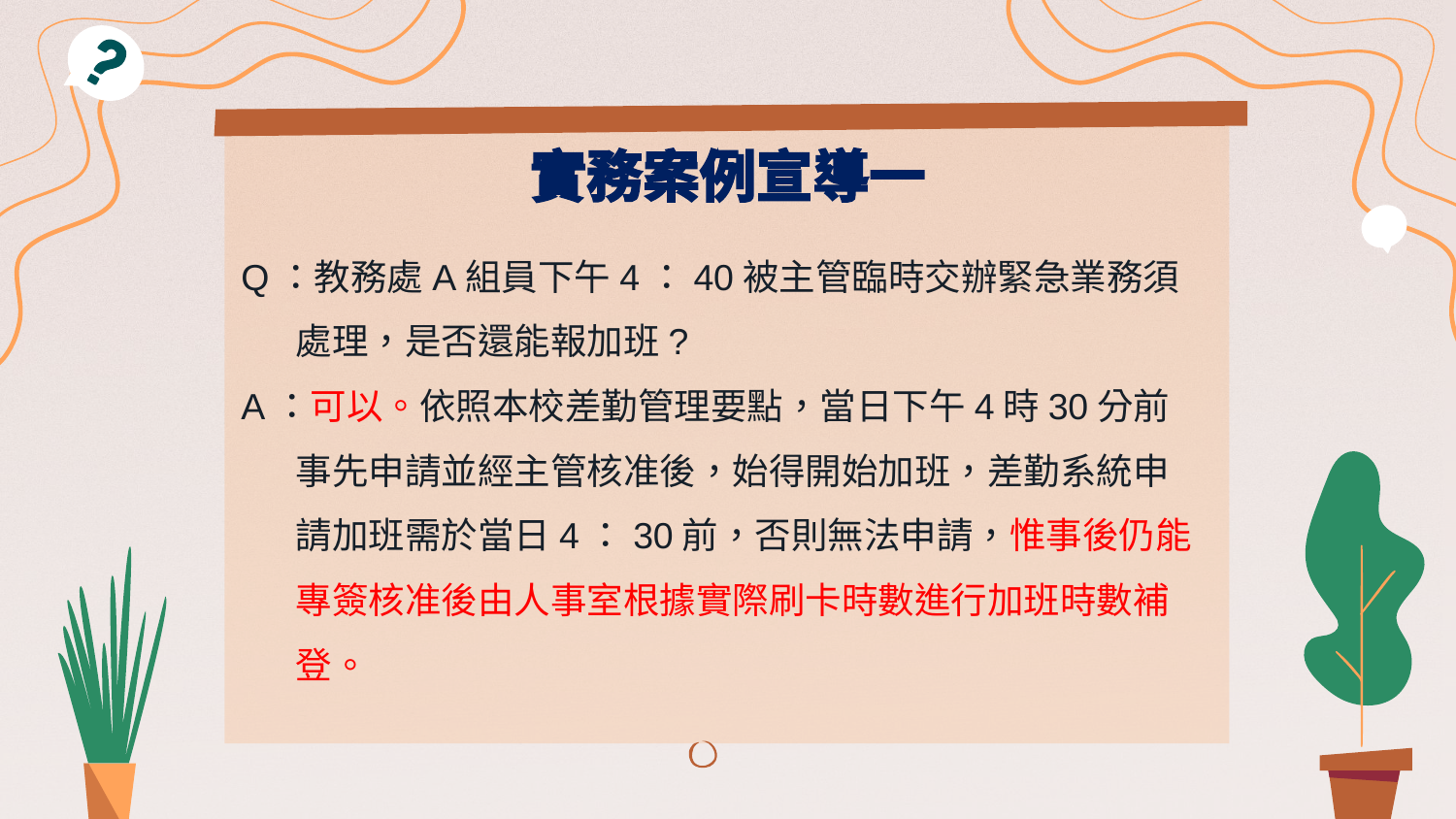

# 實務案例宣導一

Q：教務處A組員下午4：40被主管臨時交辦緊急業務須處理，是否還能報加班?
A：可以。依照本校差勤管理要點，當日下午4時30分前事先申請並經主管核准後，始得開始加班，差勤系統申請加班需於當日4：30前，否則無法申請，惟事後仍能專簽核准後由人事室根據實際刷卡時數進行加班時數補登。